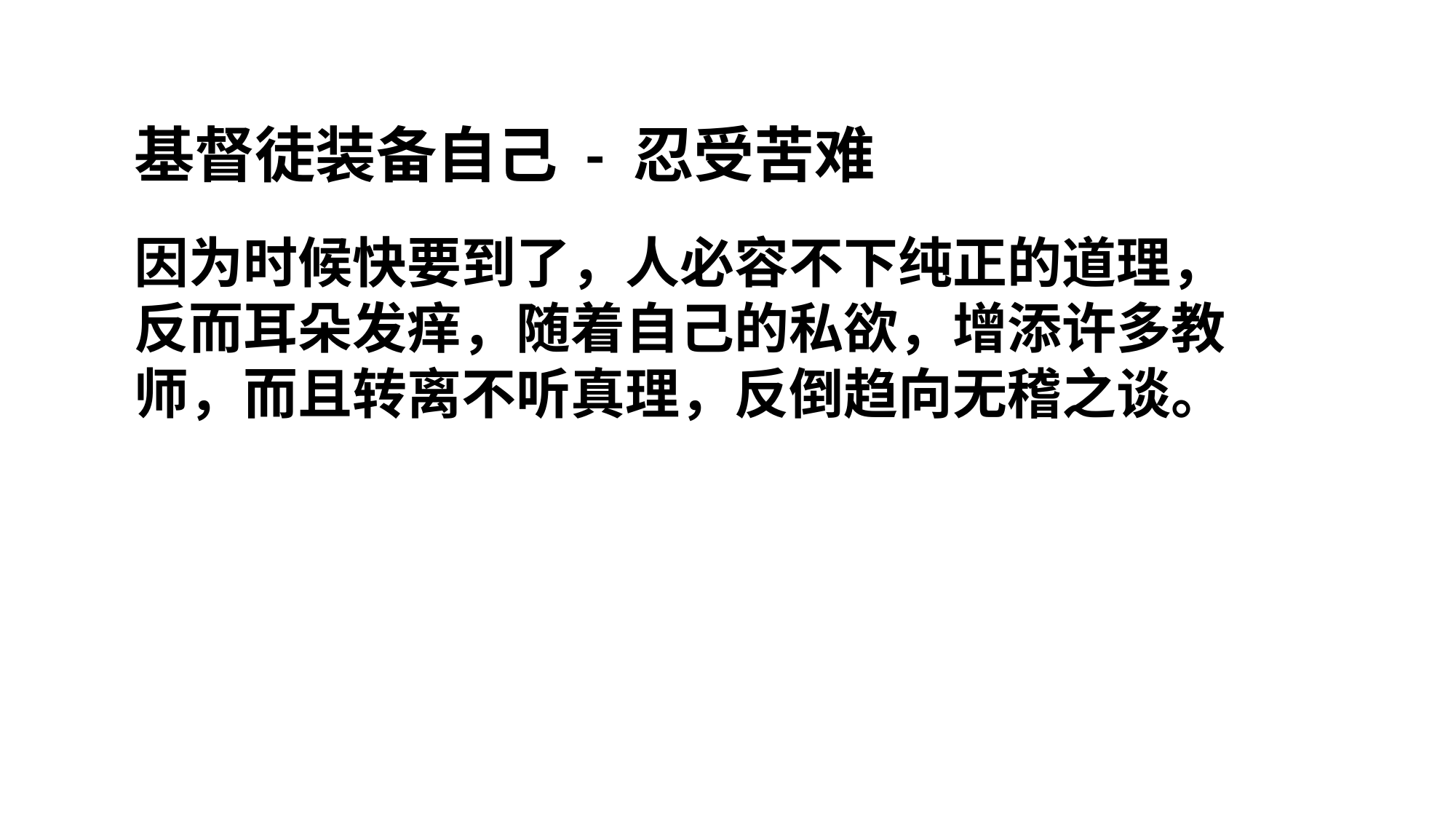

基督徒装备自己 - 忍受苦难

因为时候快要到了，人必容不下纯正的道理，反而耳朵发痒，随着自己的私欲，增添许多教师，而且转离不听真理，反倒趋向无稽之谈。